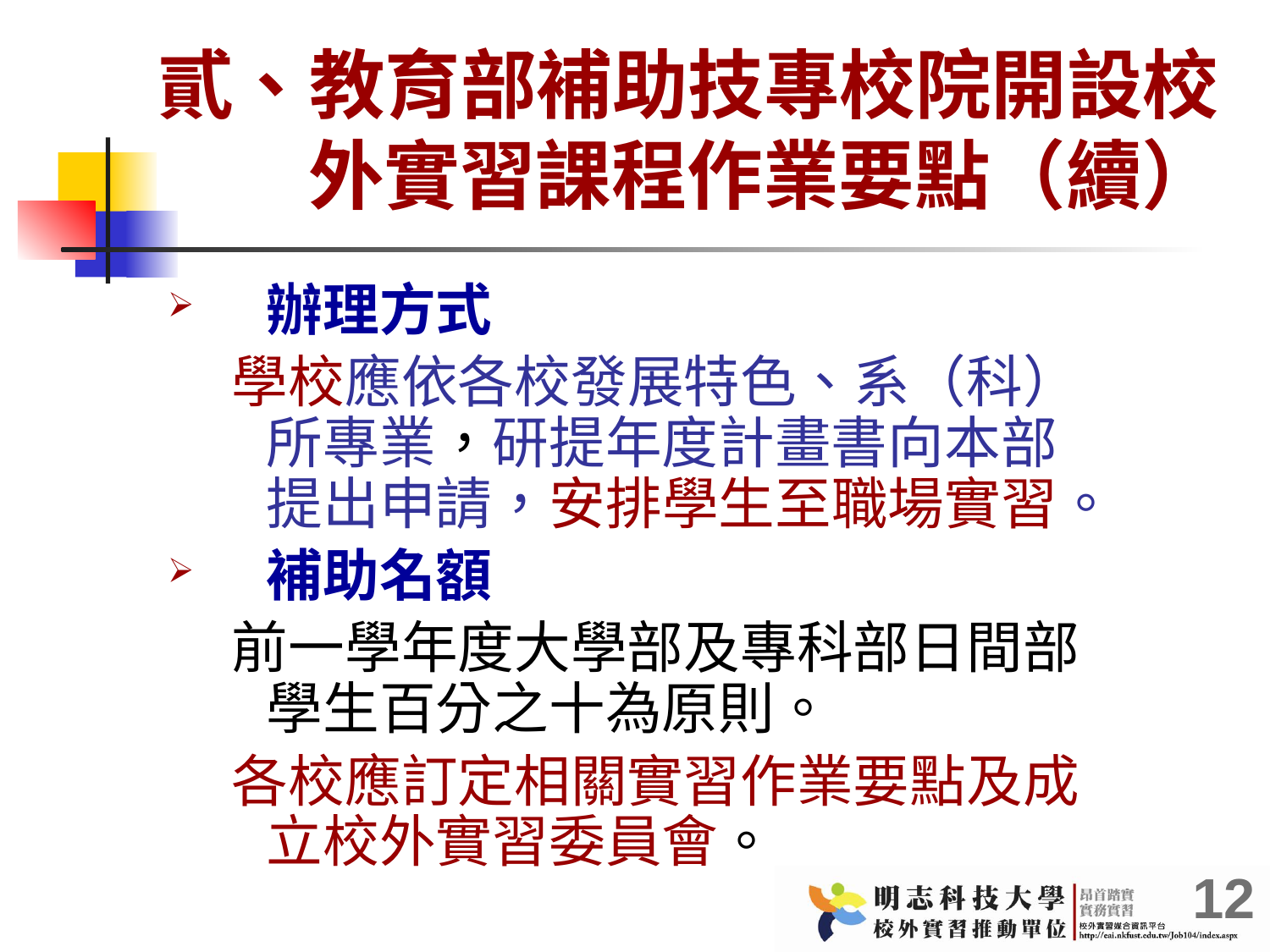

# 貳、教育部補助技專校院開設校外實習課程作業要點（續）

辦理方式
    學校應依各校發展特色、系（科）所專業，研提年度計畫書向本部提出申請，安排學生至職場實習。
補助名額
    前一學年度大學部及專科部日間部學生百分之十為原則。
    各校應訂定相關實習作業要點及成立校外實習委員會。
12